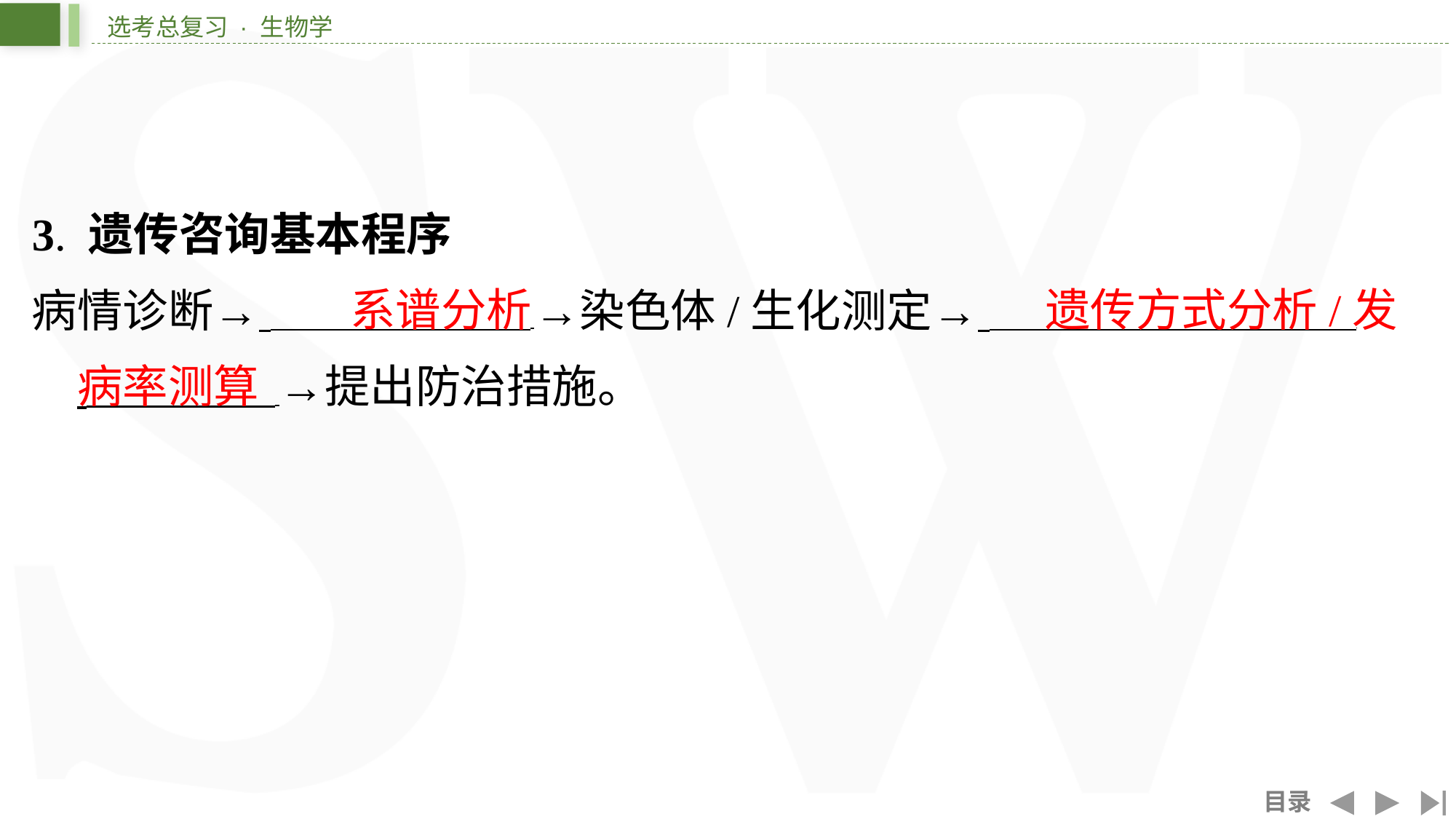

3. 遗传咨询基本程序
病情诊断→                                    →染色体/生化测定→                                                  ⁠
                              →提出防治措施。
系谱分析
遗传方式分析/发
病率测算